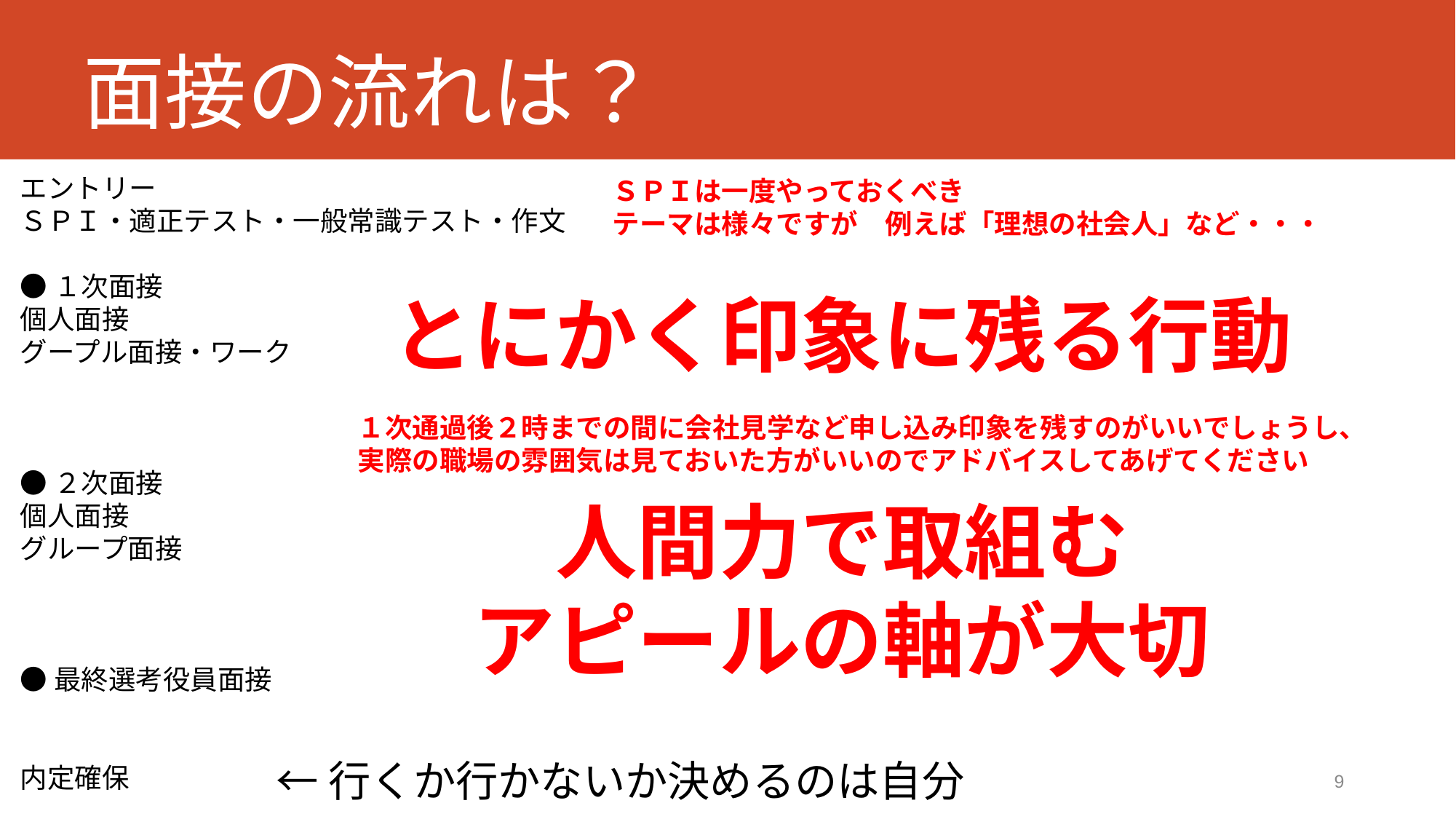

# 面接の流れは？
エントリー
ＳＰＩ・適正テスト・一般常識テスト・作文

●１次面接
個人面接
グープル面接・ワーク

●２次面接
個人面接
グループ面接

●最終選考役員面接

内定確保
ＳＰＩは一度やっておくべき
テーマは様々ですが　例えば「理想の社会人」など・・・
とにかく印象に残る行動
１次通過後２時までの間に会社見学など申し込み印象を残すのがいいでしょうし、
実際の職場の雰囲気は見ておいた方がいいのでアドバイスしてあげてください
人間力で取組む
アピールの軸が大切
←行くか行かないか決めるのは自分
9